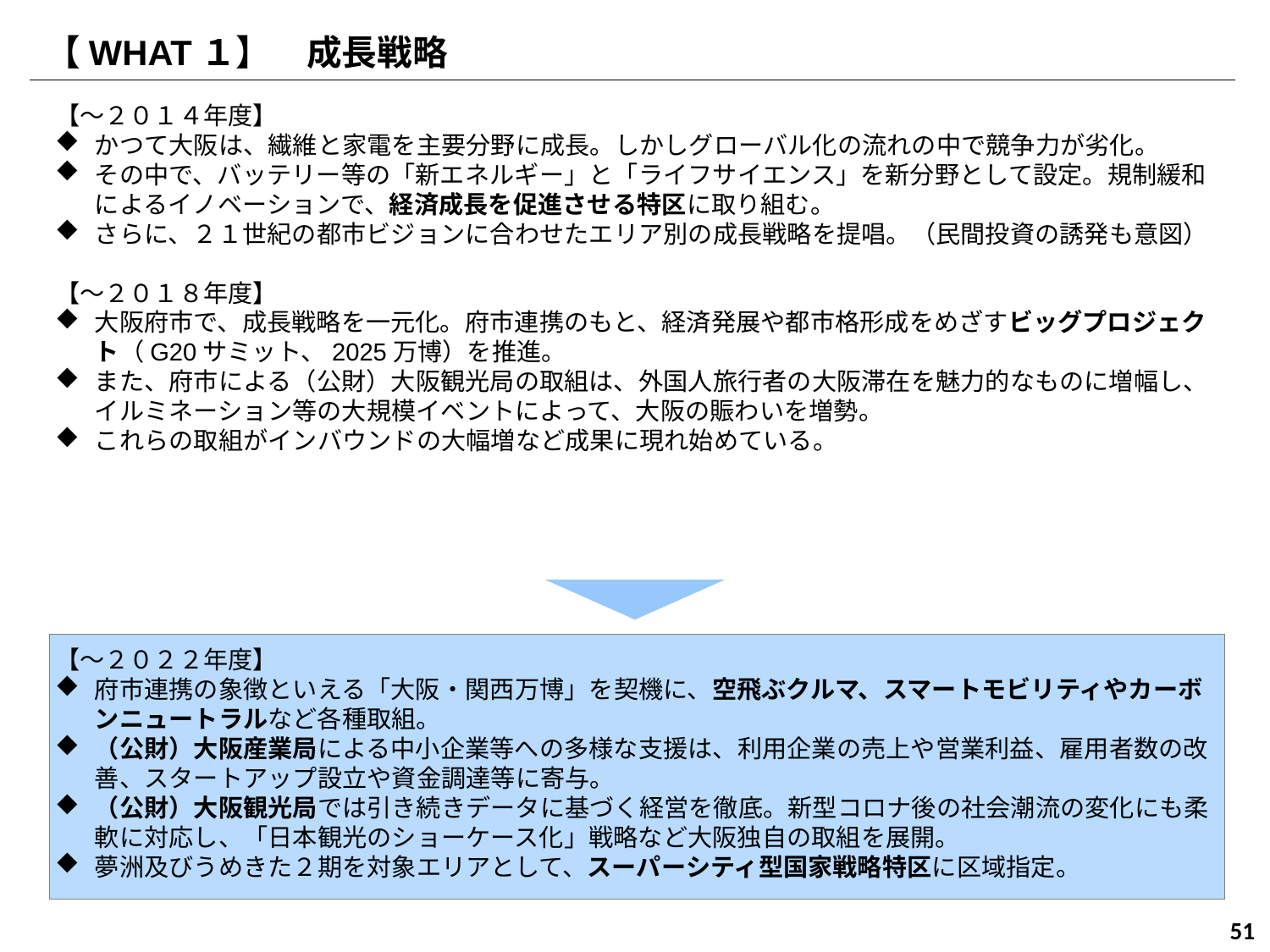

【WHAT１】　成長戦略
【～２０１４年度】
かつて大阪は、繊維と家電を主要分野に成長。しかしグローバル化の流れの中で競争力が劣化。
その中で、バッテリー等の「新エネルギー」と「ライフサイエンス」を新分野として設定。規制緩和によるイノベーションで、経済成長を促進させる特区に取り組む。
さらに、２１世紀の都市ビジョンに合わせたエリア別の成長戦略を提唱。（民間投資の誘発も意図）

【～２０１８年度】
大阪府市で、成長戦略を一元化。府市連携のもと、経済発展や都市格形成をめざすビッグプロジェクト（G20サミット、2025万博）を推進。
また、府市による（公財）大阪観光局の取組は、外国人旅行者の大阪滞在を魅力的なものに増幅し、イルミネーション等の大規模イベントによって、大阪の賑わいを増勢。
これらの取組がインバウンドの大幅増など成果に現れ始めている。

【～２０２２年度】
府市連携の象徴といえる「大阪・関西万博」を契機に、空飛ぶクルマ、スマートモビリティやカーボンニュートラルなど各種取組。
（公財）大阪産業局による中小企業等への多様な支援は、利用企業の売上や営業利益、雇用者数の改善、スタートアップ設立や資金調達等に寄与。
（公財）大阪観光局では引き続きデータに基づく経営を徹底。新型コロナ後の社会潮流の変化にも柔軟に対応し、「日本観光のショーケース化」戦略など大阪独自の取組を展開。
夢洲及びうめきた２期を対象エリアとして、スーパーシティ型国家戦略特区に区域指定。
51